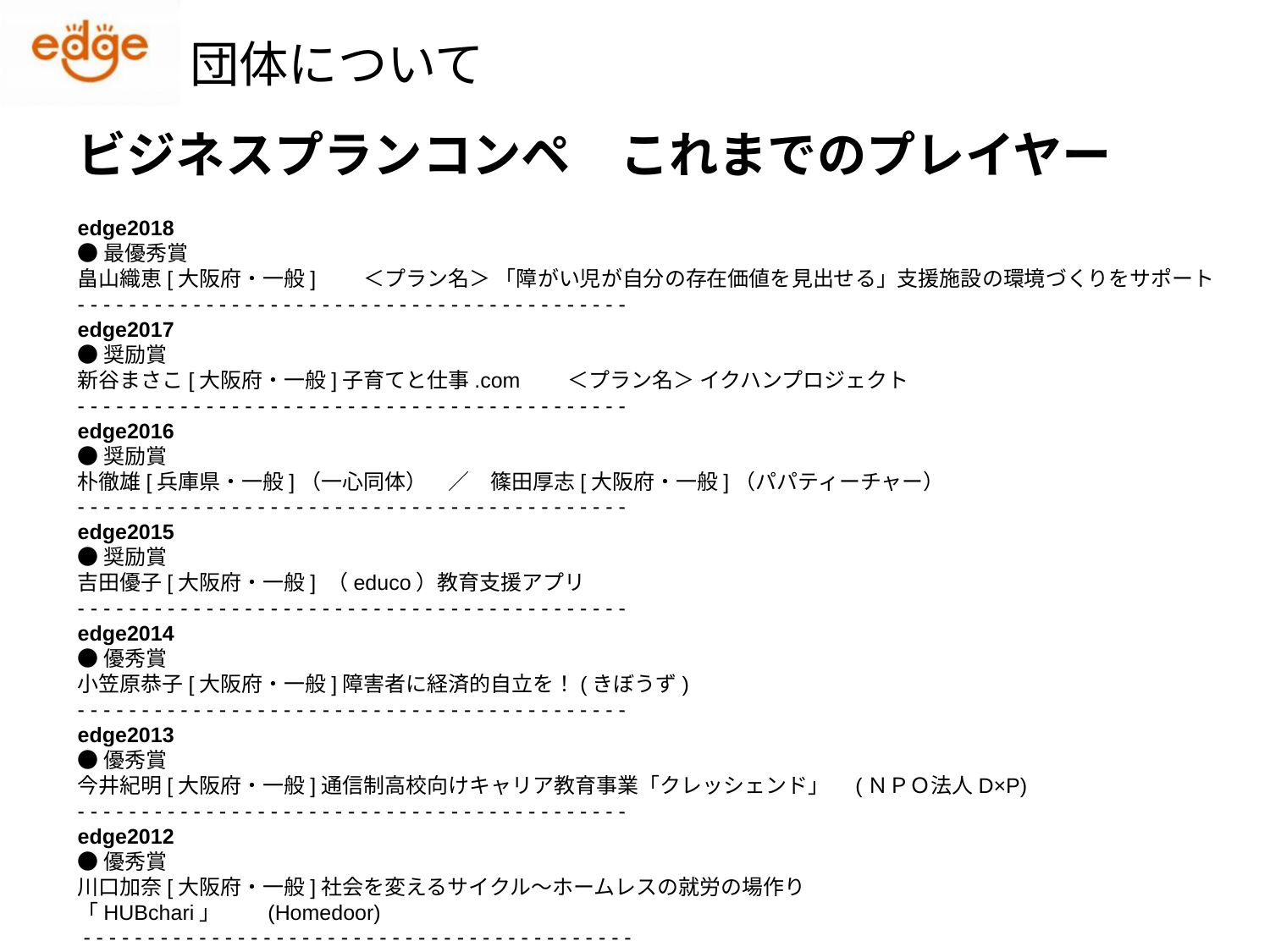

団体について
ビジネスプランコンペ　これまでのプレイヤー
edge2018
●最優秀賞
畠山織恵[大阪府・一般]　　＜プラン名＞ 「障がい児が自分の存在価値を見出せる」支援施設の環境づくりをサポート
- - - - - - - - - - - - - - - - - - - - - - - - - - - - - - - - - - - - - - - - - - -
edge2017
●奨励賞
新谷まさこ[大阪府・一般]子育てと仕事.com　　＜プラン名＞ イクハンプロジェクト
- - - - - - - - - - - - - - - - - - - - - - - - - - - - - - - - - - - - - - - - - - -
edge2016
●奨励賞
朴徹雄[兵庫県・一般]（一心同体）　／　篠田厚志[大阪府・一般]（パパティーチャー）
- - - - - - - - - - - - - - - - - - - - - - - - - - - - - - - - - - - - - - - - - - -
edge2015
●奨励賞
吉田優子[大阪府・一般] （educo）教育支援アプリ
- - - - - - - - - - - - - - - - - - - - - - - - - - - - - - - - - - - - - - - - - - -
edge2014
●優秀賞
小笠原恭子[大阪府・一般]障害者に経済的自立を！(きぼうず)
- - - - - - - - - - - - - - - - - - - - - - - - - - - - - - - - - - - - - - - - - - -
edge2013
●優秀賞
今井紀明[大阪府・一般]通信制高校向けキャリア教育事業「クレッシェンド」　(ＮＰＯ法人D×P)
- - - - - - - - - - - - - - - - - - - - - - - - - - - - - - - - - - - - - - - - - - -
edge2012
●優秀賞
川口加奈[大阪府・一般]社会を変えるサイクル〜ホームレスの就労の場作り
「HUBchari」　　(Homedoor)
 - - - - - - - - - - - - - - - - - - - - - - - - - - - - - - - - - - - - - - - - - - -